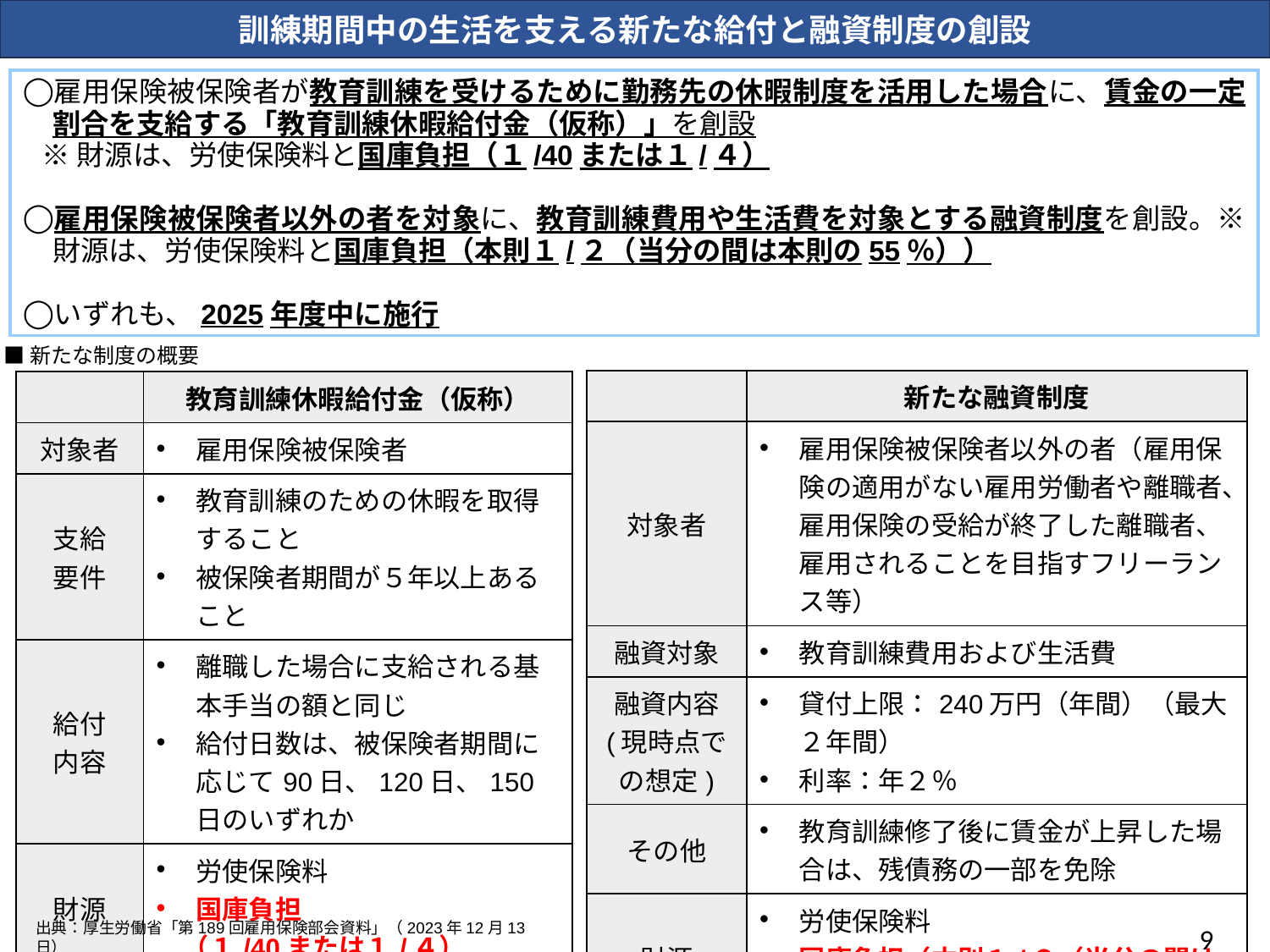

訓練期間中の生活を支える新たな給付と融資制度の創設
雇用保険被保険者が教育訓練を受けるために勤務先の休暇制度を活用した場合に、賃金の一定割合を支給する「教育訓練休暇給付金（仮称）」を創設
   ※財源は、労使保険料と国庫負担（１/40または１/４）

雇用保険被保険者以外の者を対象に、教育訓練費用や生活費を対象とする融資制度を創設。※財源は、労使保険料と国庫負担（本則１/２（当分の間は本則の55％））

いずれも、2025年度中に施行
■新たな制度の概要
|  | 新たな融資制度 |
| --- | --- |
| 対象者 | 雇用保険被保険者以外の者（雇用保険の適用がない雇用労働者や離職者、雇用保険の受給が終了した離職者、雇用されることを目指すフリーランス等） |
| 融資対象 | 教育訓練費用および生活費 |
| 融資内容 (現時点での想定) | 貸付上限：240万円（年間）（最大２年間） 利率：年２％ |
| その他 | 教育訓練修了後に賃金が上昇した場合は、残債務の一部を免除 |
| 財源 | 労使保険料 国庫負担（本則１/２（当分の間は本則の55％） |
|  | 教育訓練休暇給付金（仮称） |
| --- | --- |
| 対象者 | 雇用保険被保険者 |
| 支給 要件 | 教育訓練のための休暇を取得すること 被保険者期間が５年以上あること |
| 給付 内容 | 離職した場合に支給される基本手当の額と同じ 給付日数は、被保険者期間に応じて90日、120日、150日のいずれか |
| 財源 | 労使保険料 国庫負担 　（１/40または１/４） |
出典：厚生労働省「第189回雇用保険部会資料」（2023年12月13日）
9